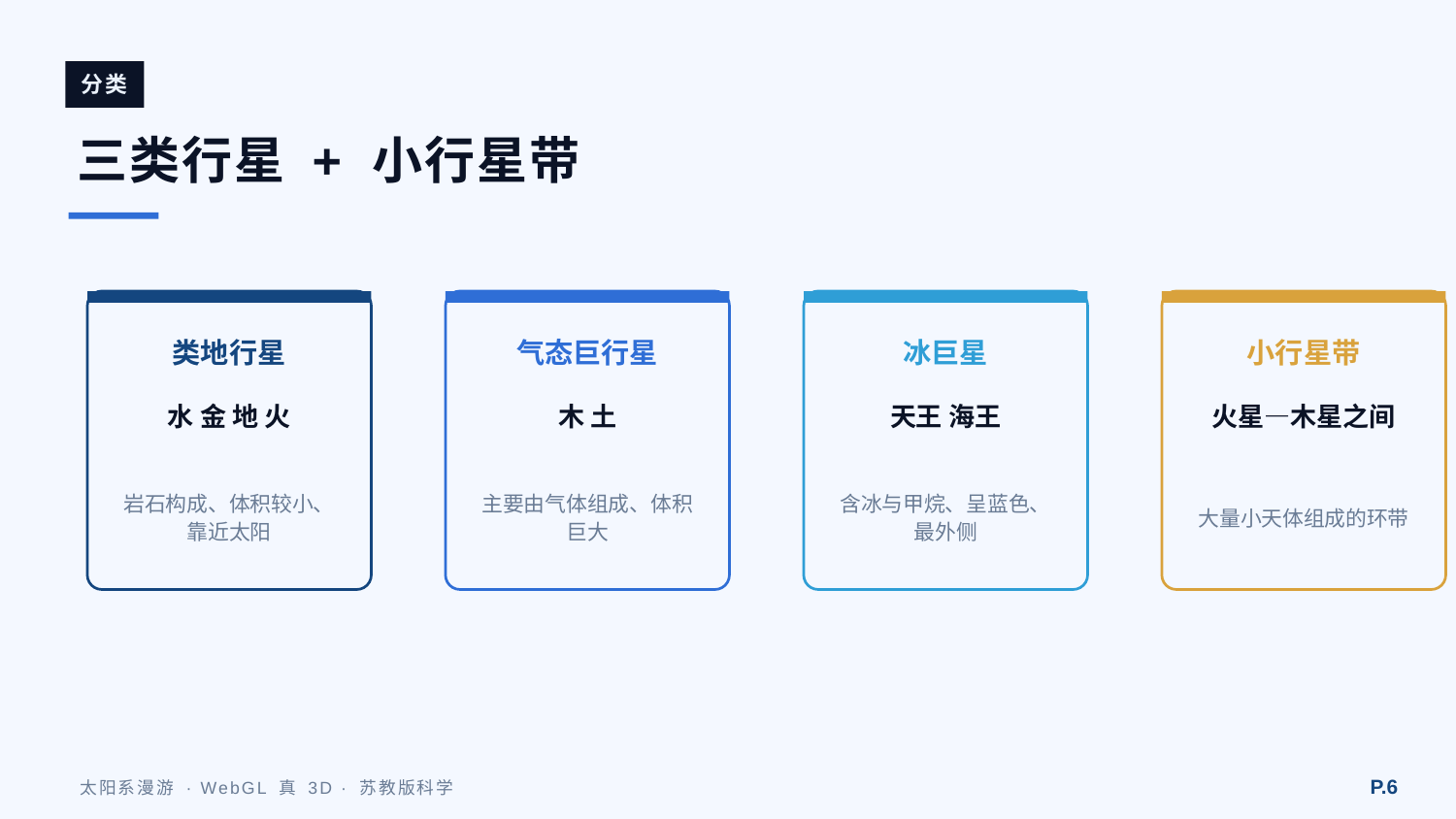

分类

三类行星 + 小行星带

类地行星
气态巨行星
冰巨星
小行星带
水 金 地 火
木 土
天王 海王
火星—木星之间
岩石构成、体积较小、靠近太阳
主要由气体组成、体积巨大
含冰与甲烷、呈蓝色、最外侧
大量小天体组成的环带
P.6
太阳系漫游 · WebGL 真 3D · 苏教版科学